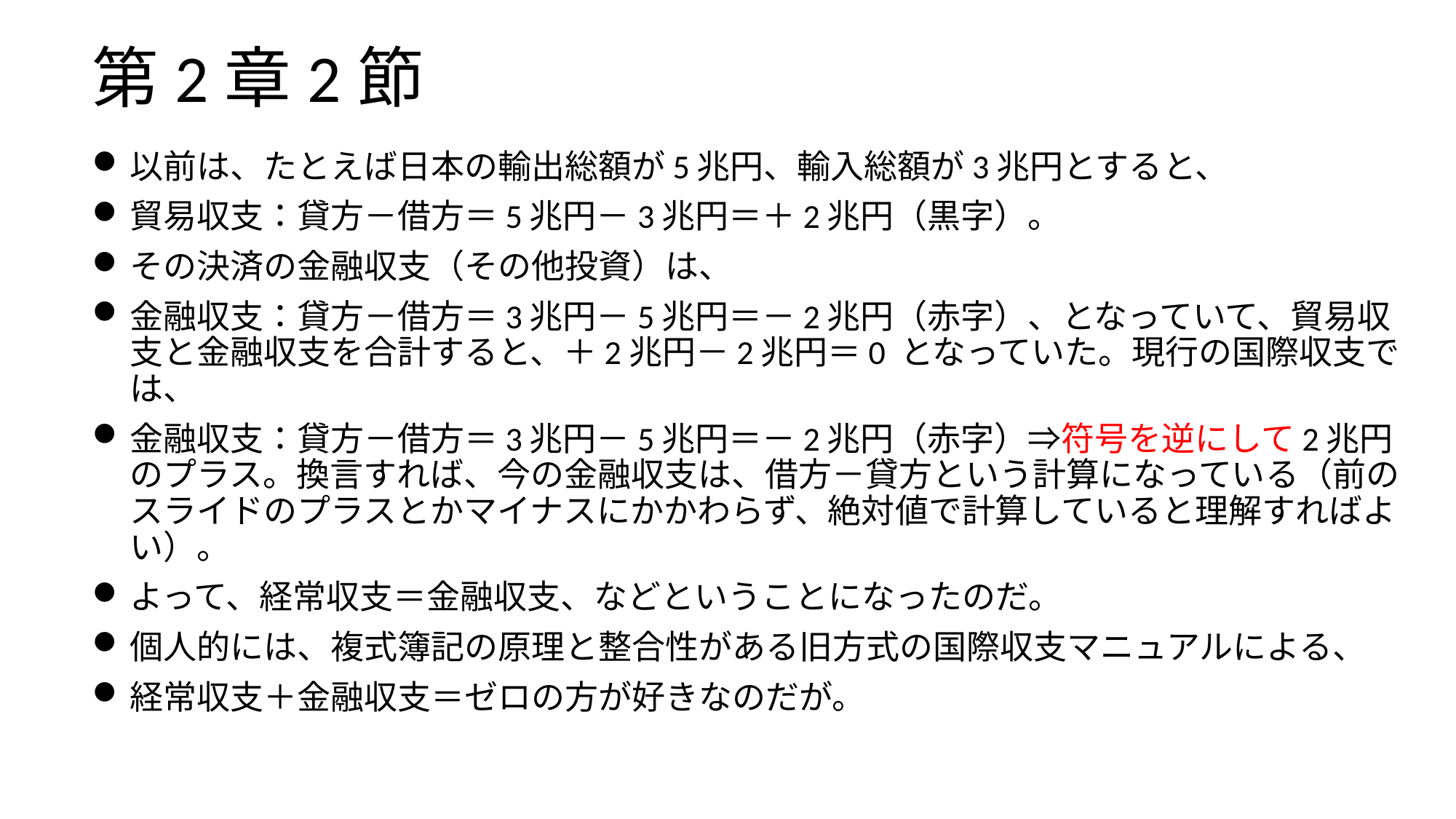

# 第2章2節
以前は、たとえば日本の輸出総額が5兆円、輸入総額が3兆円とすると、
貿易収支：貸方－借方＝5兆円－3兆円＝＋2兆円（黒字）。
その決済の金融収支（その他投資）は、
金融収支：貸方－借方＝3兆円－5兆円＝－2兆円（赤字）、となっていて、貿易収支と金融収支を合計すると、＋2兆円－2兆円＝0 となっていた。現行の国際収支では、
金融収支：貸方－借方＝3兆円－5兆円＝－2兆円（赤字）⇒符号を逆にして2兆円のプラス。換言すれば、今の金融収支は、借方－貸方という計算になっている（前のスライドのプラスとかマイナスにかかわらず、絶対値で計算していると理解すればよい）。
よって、経常収支＝金融収支、などということになったのだ。
個人的には、複式簿記の原理と整合性がある旧方式の国際収支マニュアルによる、
経常収支＋金融収支＝ゼロの方が好きなのだが。